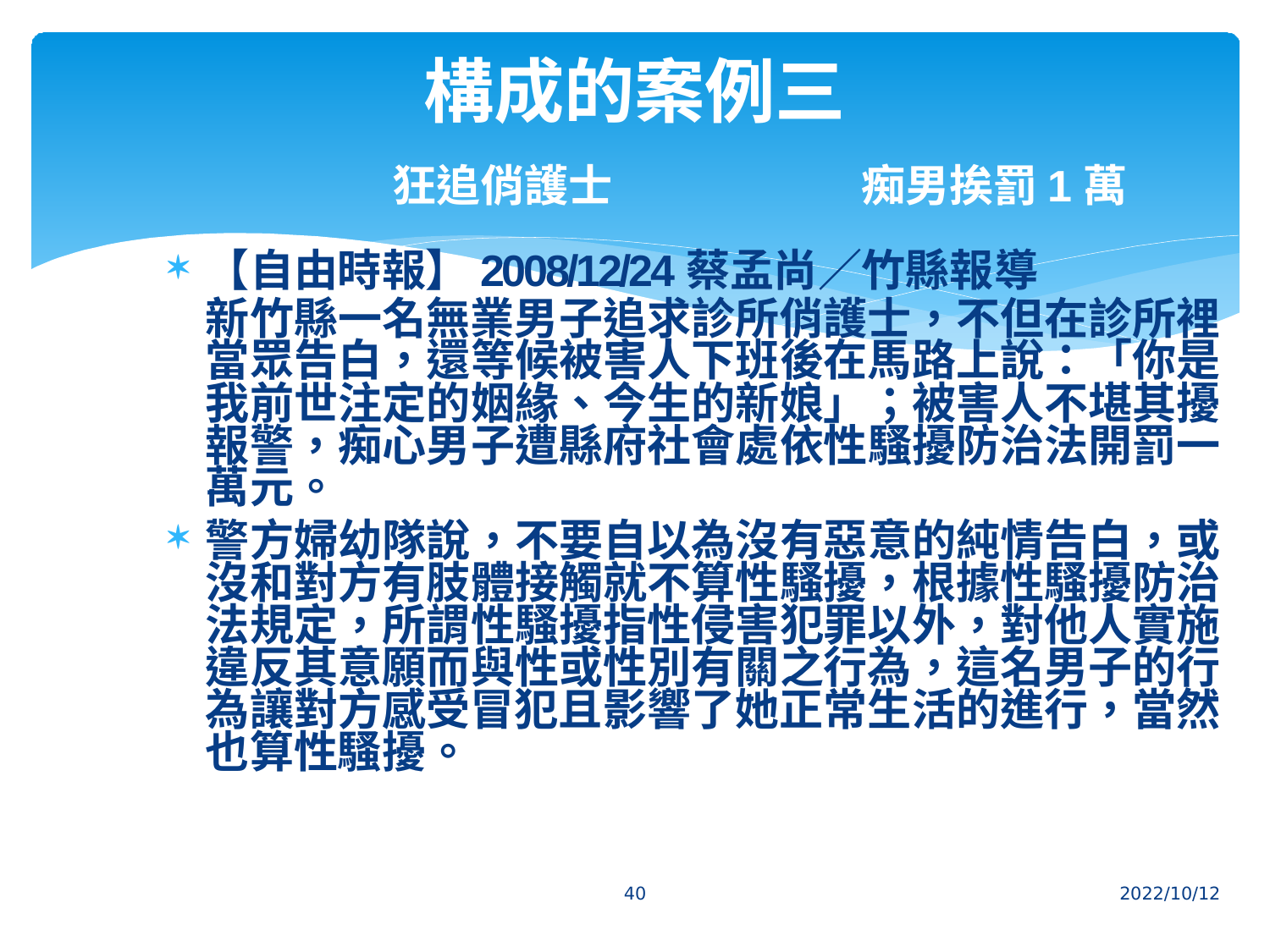

# 構成的案例三
狂追俏護士	痴男挨罰1萬
【自由時報】2008/12/24蔡孟尚／竹縣報導
新竹縣一名無業男子追求診所俏護士，不但在診所裡 當眾告白，還等候被害人下班後在馬路上說：「你是 我前世注定的姻緣、今生的新娘」；被害人不堪其擾 報警，痴心男子遭縣府社會處依性騷擾防治法開罰一 萬元。
警方婦幼隊說，不要自以為沒有惡意的純情告白，或 沒和對方有肢體接觸就不算性騷擾，根據性騷擾防治 法規定，所謂性騷擾指性侵害犯罪以外，對他人實施 違反其意願而與性或性別有關之行為，這名男子的行 為讓對方感受冒犯且影響了她正常生活的進行，當然 也算性騷擾。
40
2022/10/12